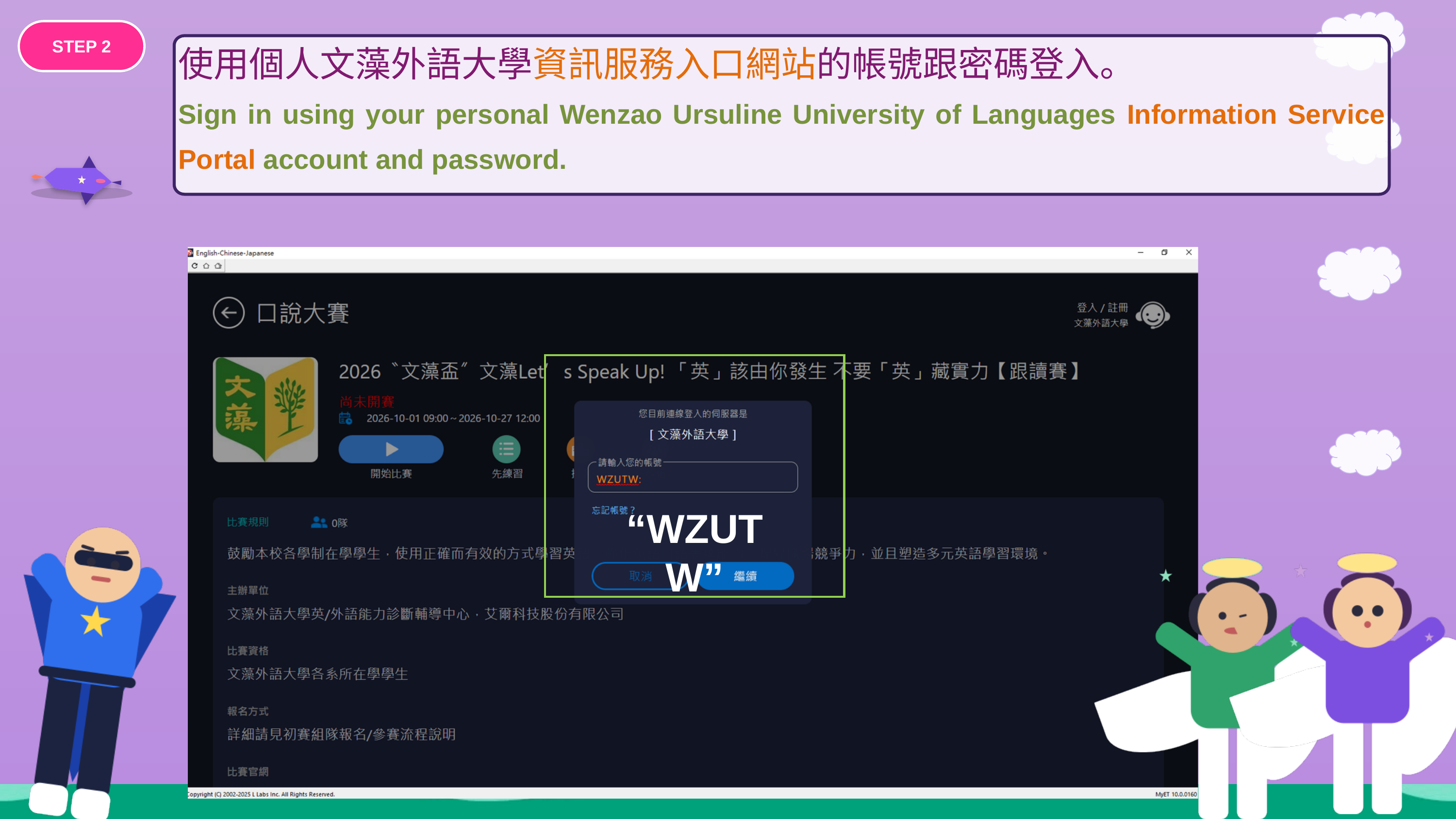

STEP 2

使用個人文藻外語大學資訊服務入口網站的帳號跟密碼登入。
Sign in using your personal Wenzao Ursuline University of Languages Information Service Portal account and password.

“WZUTW”